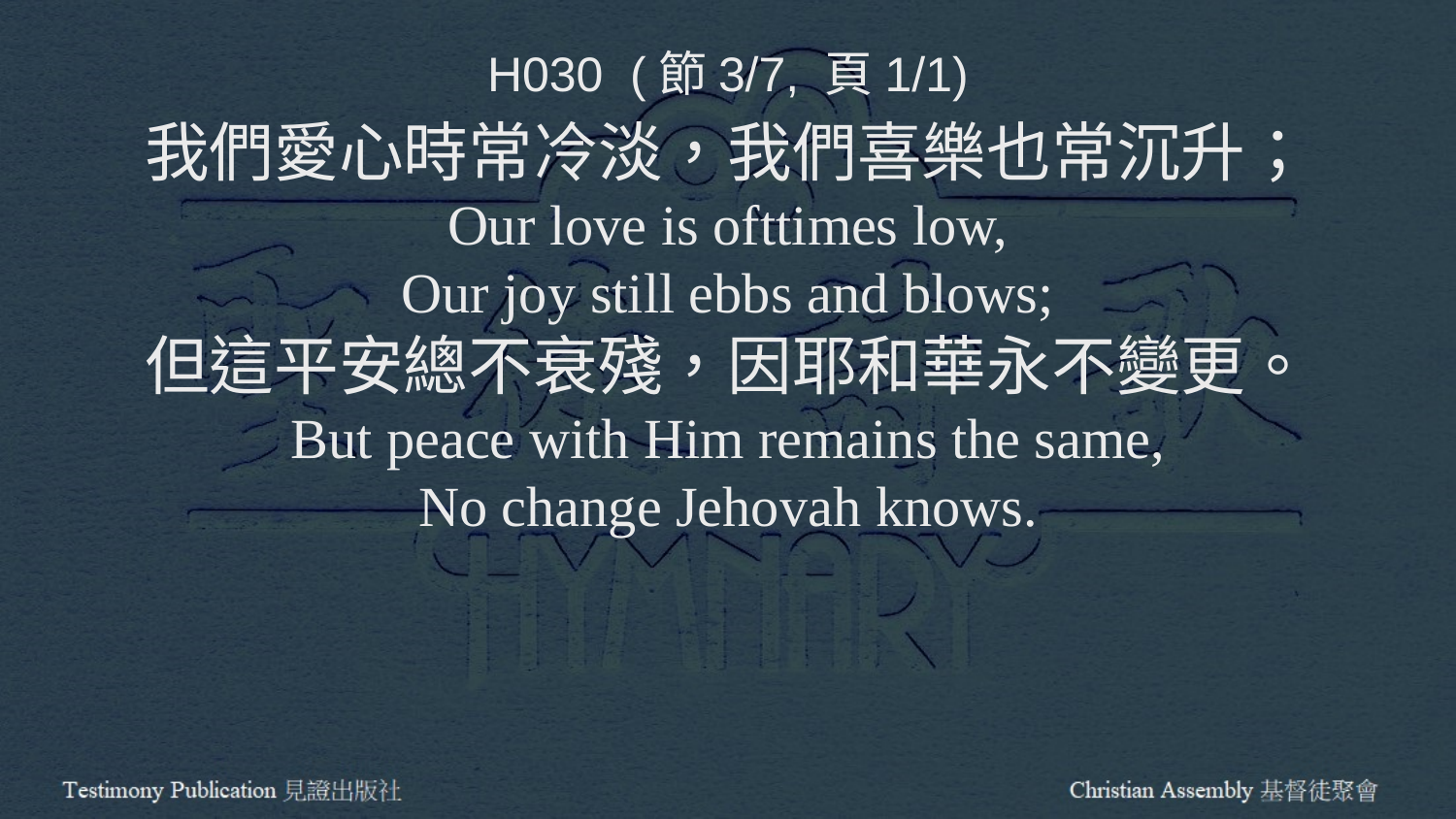

H030  (節3/7, 頁1/1)
我們愛心時常冷淡，我們喜樂也常沉升；
Our love is ofttimes low,
Our joy still ebbs and blows;
但這平安總不衰殘，因耶和華永不變更。
But peace with Him remains the same,
No change Jehovah knows.